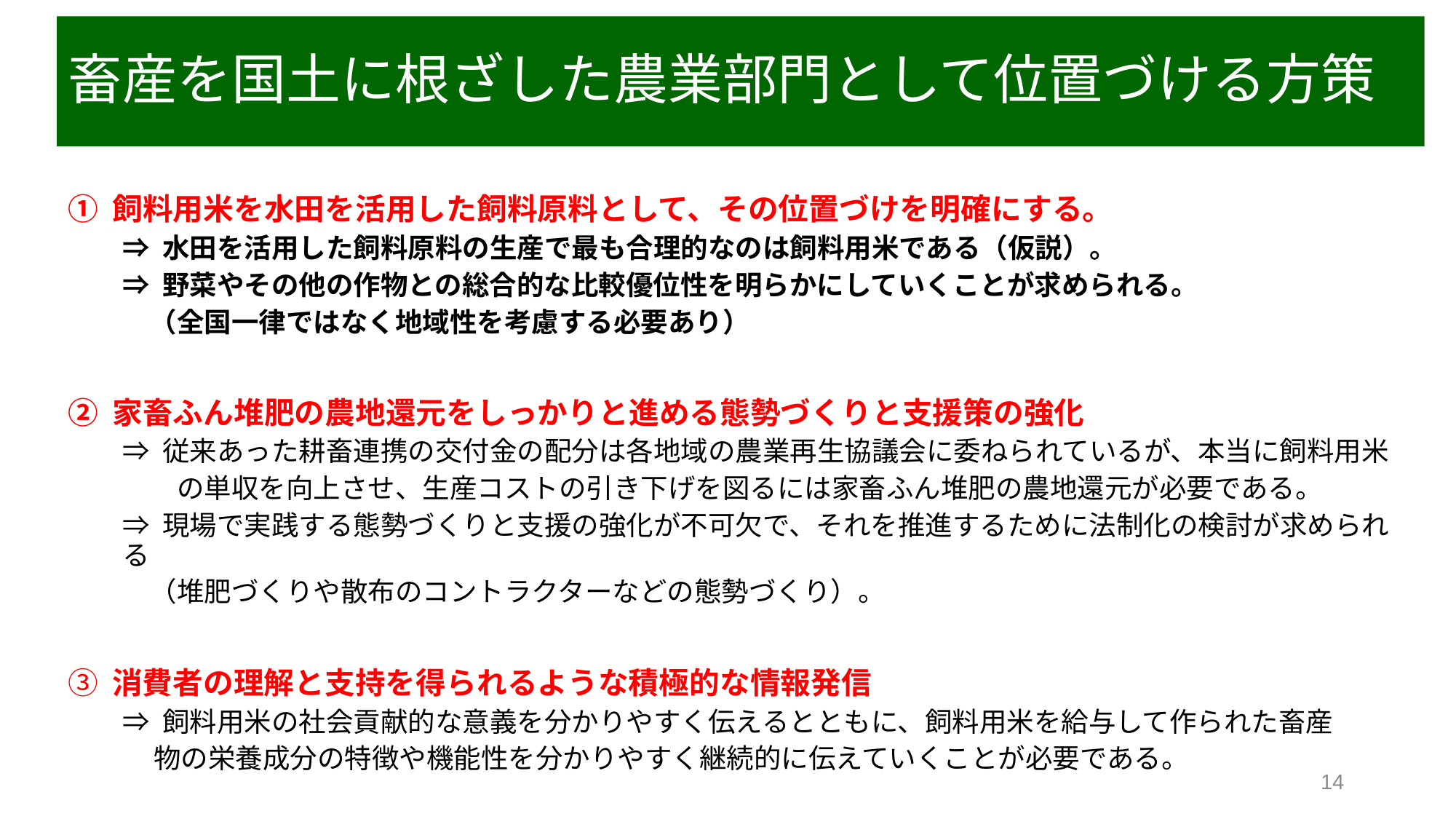

# 畜産を国土に根ざした農業部門として位置づける方策
① 飼料用米を水田を活用した飼料原料として、その位置づけを明確にする。
⇒ 水田を活用した飼料原料の生産で最も合理的なのは飼料用米である（仮説）。
⇒ 野菜やその他の作物との総合的な比較優位性を明らかにしていくことが求められる。
　（全国一律ではなく地域性を考慮する必要あり）

② 家畜ふん堆肥の農地還元をしっかりと進める態勢づくりと支援策の強化
⇒ 従来あった耕畜連携の交付金の配分は各地域の農業再生協議会に委ねられているが、本当に飼料用米
　　の単収を向上させ、生産コストの引き下げを図るには家畜ふん堆肥の農地還元が必要である。
⇒ 現場で実践する態勢づくりと支援の強化が不可欠で、それを推進するために法制化の検討が求められる
　（堆肥づくりや散布のコントラクターなどの態勢づくり）。

③ 消費者の理解と支持を得られるような積極的な情報発信
⇒ 飼料用米の社会貢献的な意義を分かりやすく伝えるとともに、飼料用米を給与して作られた畜産
    物の栄養成分の特徴や機能性を分かりやすく継続的に伝えていくことが必要である。
14